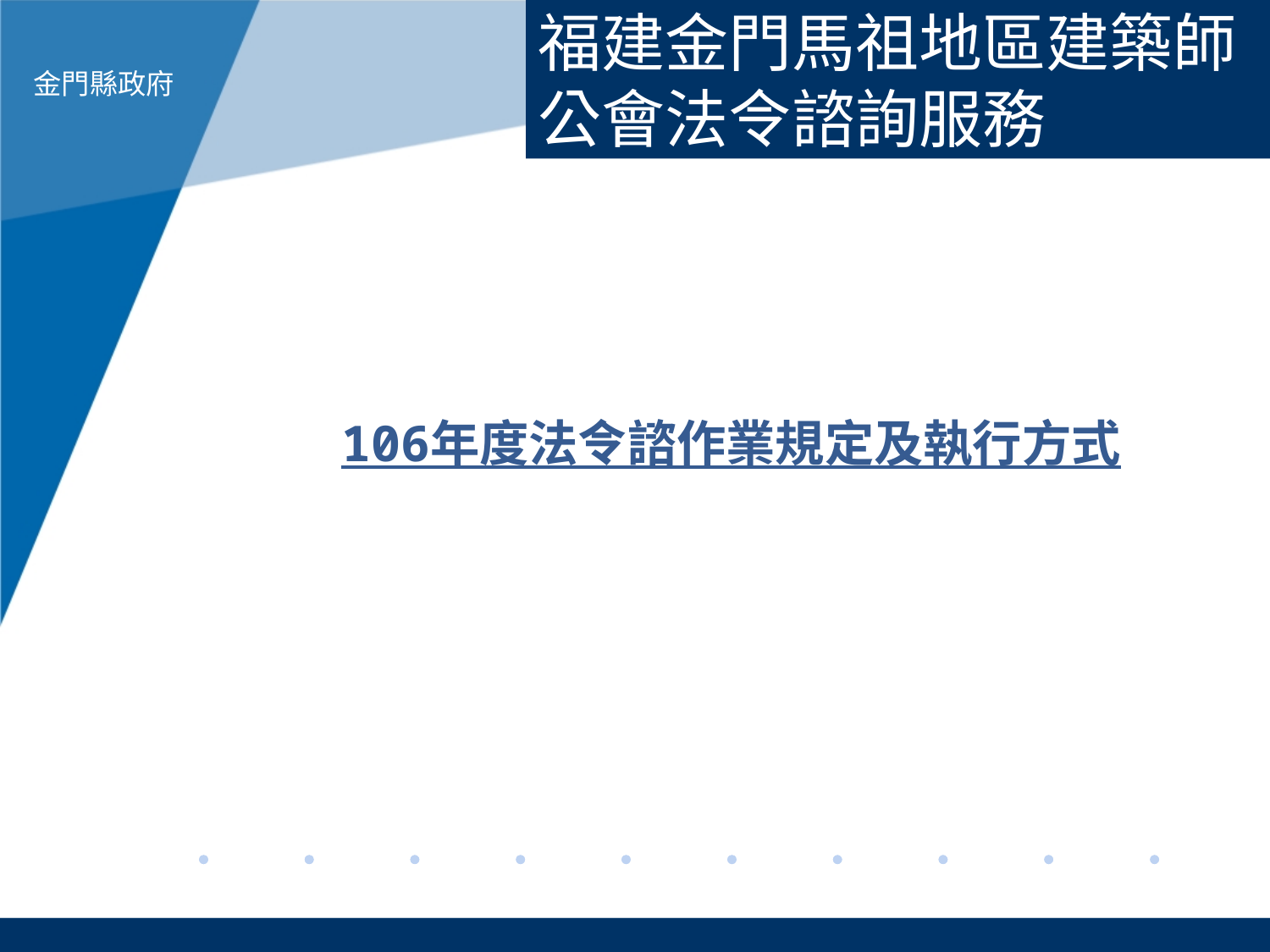

福建金門馬祖地區建築師公會法令諮詢服務
106年度法令諮作業規定及執行方式